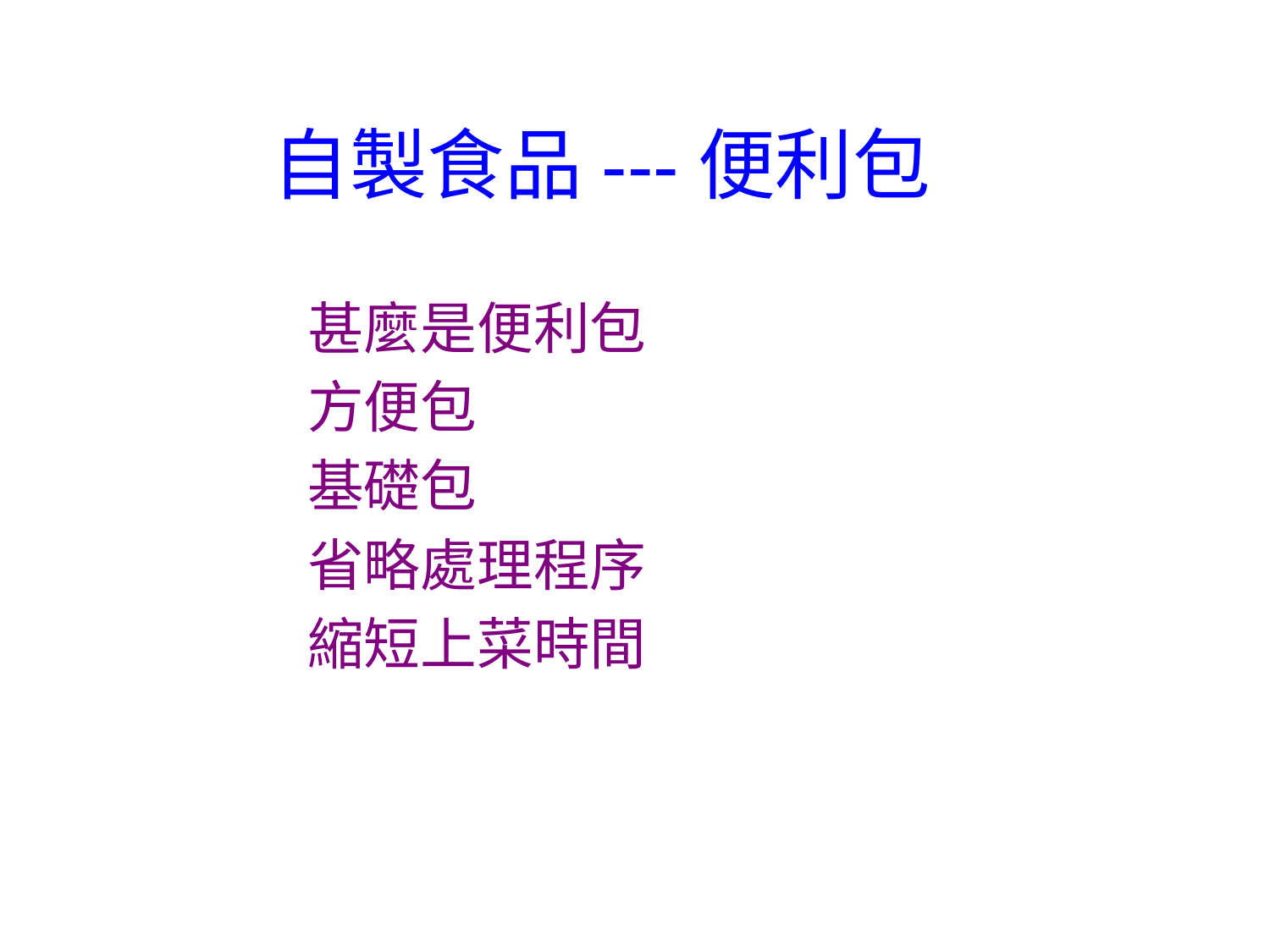

# 自製食品---便利包
甚麼是便利包
方便包
基礎包
省略處理程序
縮短上菜時間